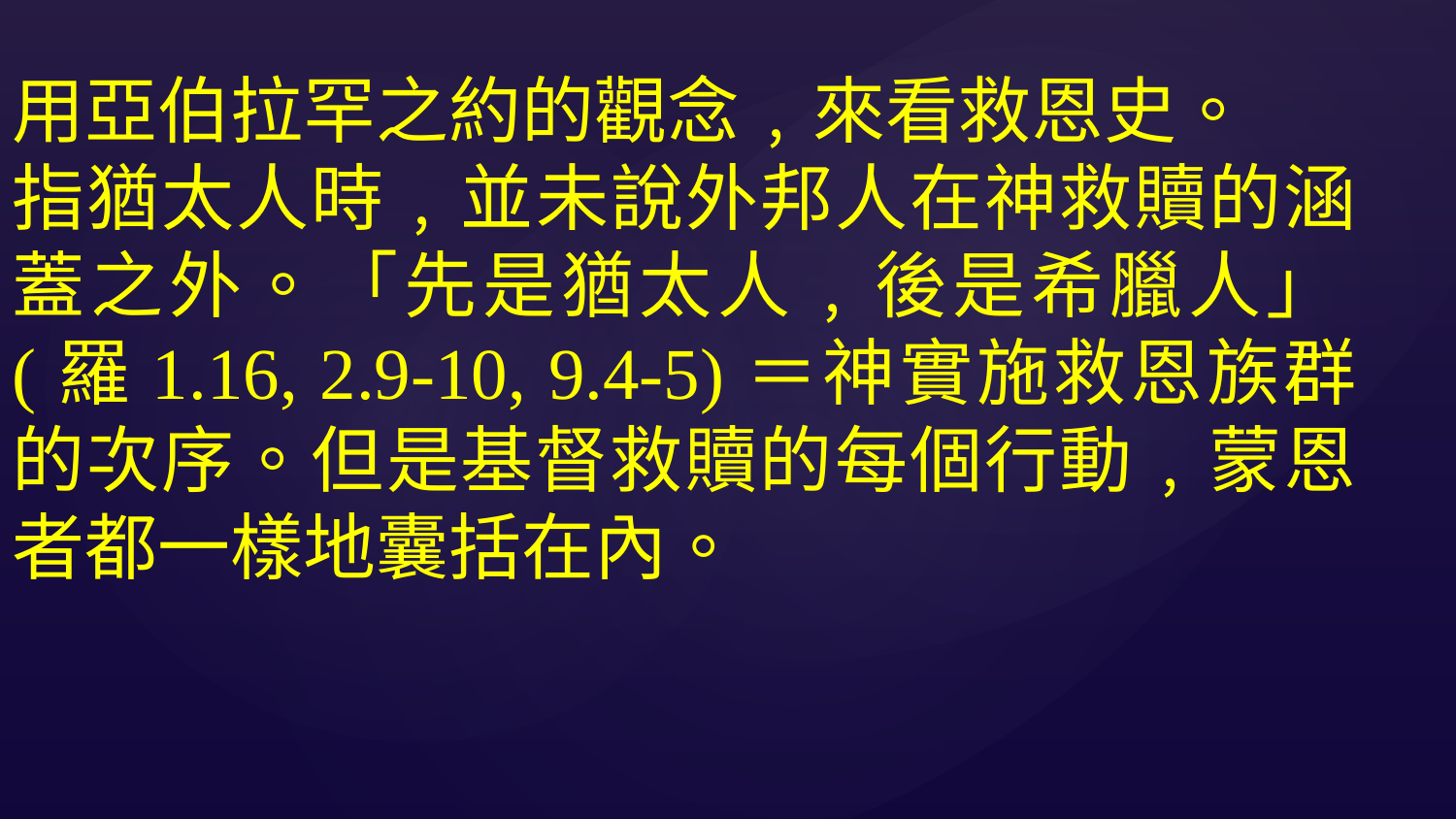

用亞伯拉罕之約的觀念﹐來看救恩史。
指猶太人時﹐並未說外邦人在神救贖的涵蓋之外。「先是猶太人﹐後是希臘人」(羅1.16, 2.9-10, 9.4-5)＝神實施救恩族群的次序。但是基督救贖的每個行動﹐蒙恩者都一樣地囊括在內。